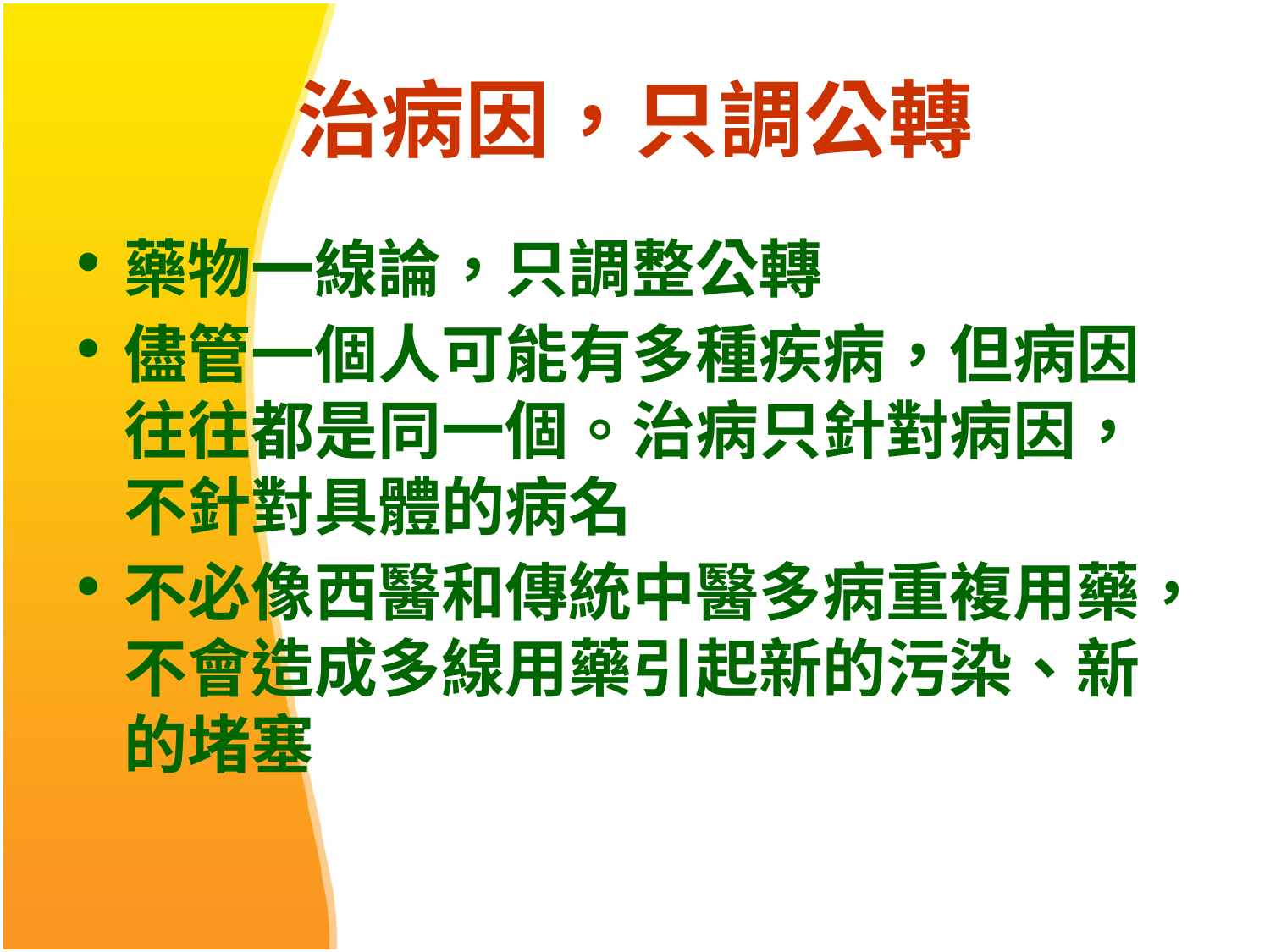

# 治病因，只調公轉
藥物一線論，只調整公轉
儘管一個人可能有多種疾病，但病因   往往都是同一個。治病只針對病因，不針對具體的病名
不必像西醫和傳統中醫多病重複用藥，不會造成多線用藥引起新的污染、新的堵塞